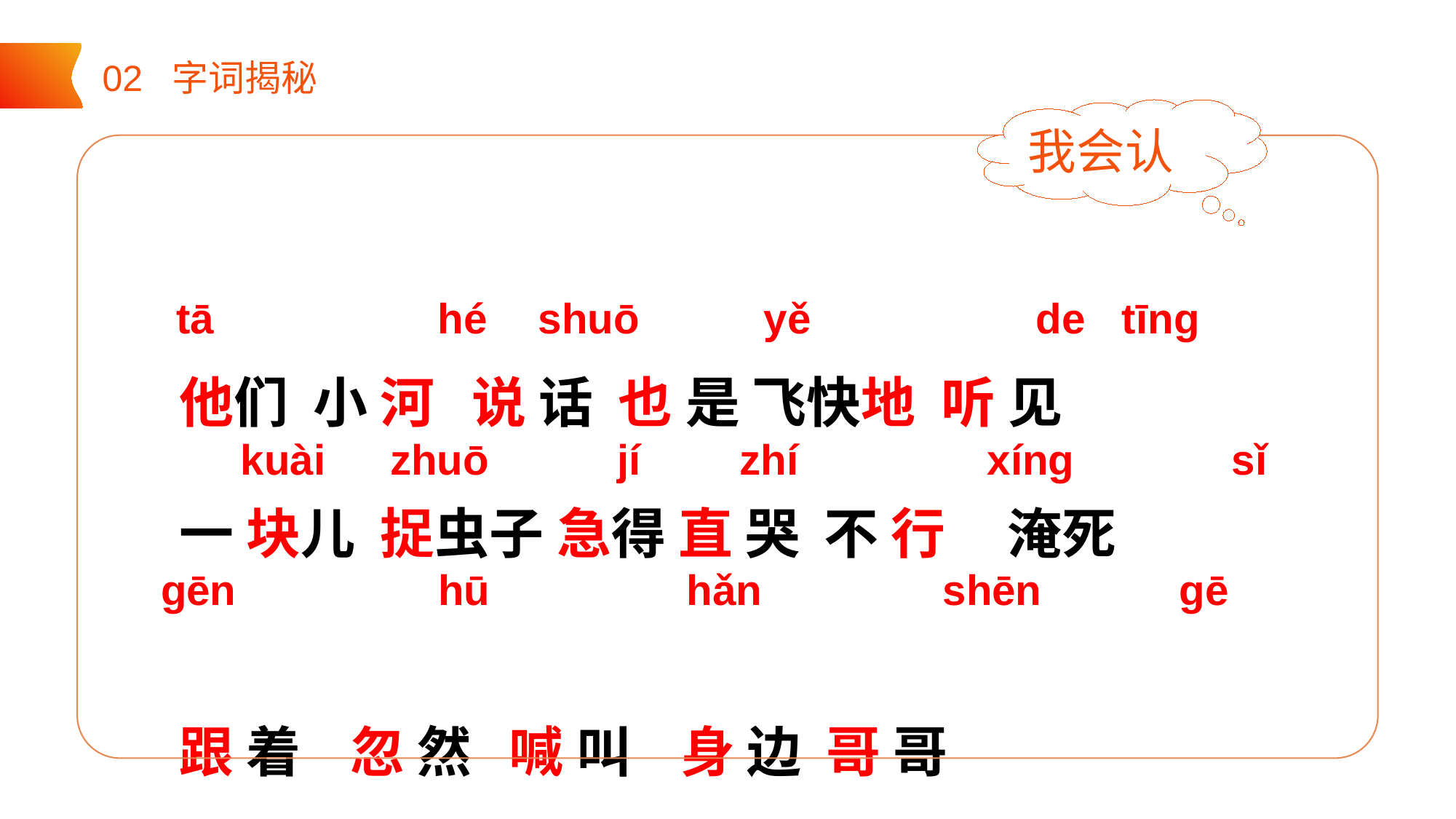

02  字词揭秘
我会认

tā
hé
shuō
 yě
de
tīnɡ
他们  小 河   说 话  也 是 飞快地  听 见
一 块儿  捉虫子 急得 直 哭  不 行     淹死
跟 着    忽 然   喊 叫    身 边  哥 哥
kuài
zhuō
zhí
xínɡ
sǐ
jí
ɡēn
hū
 hǎn
shēn
ɡē